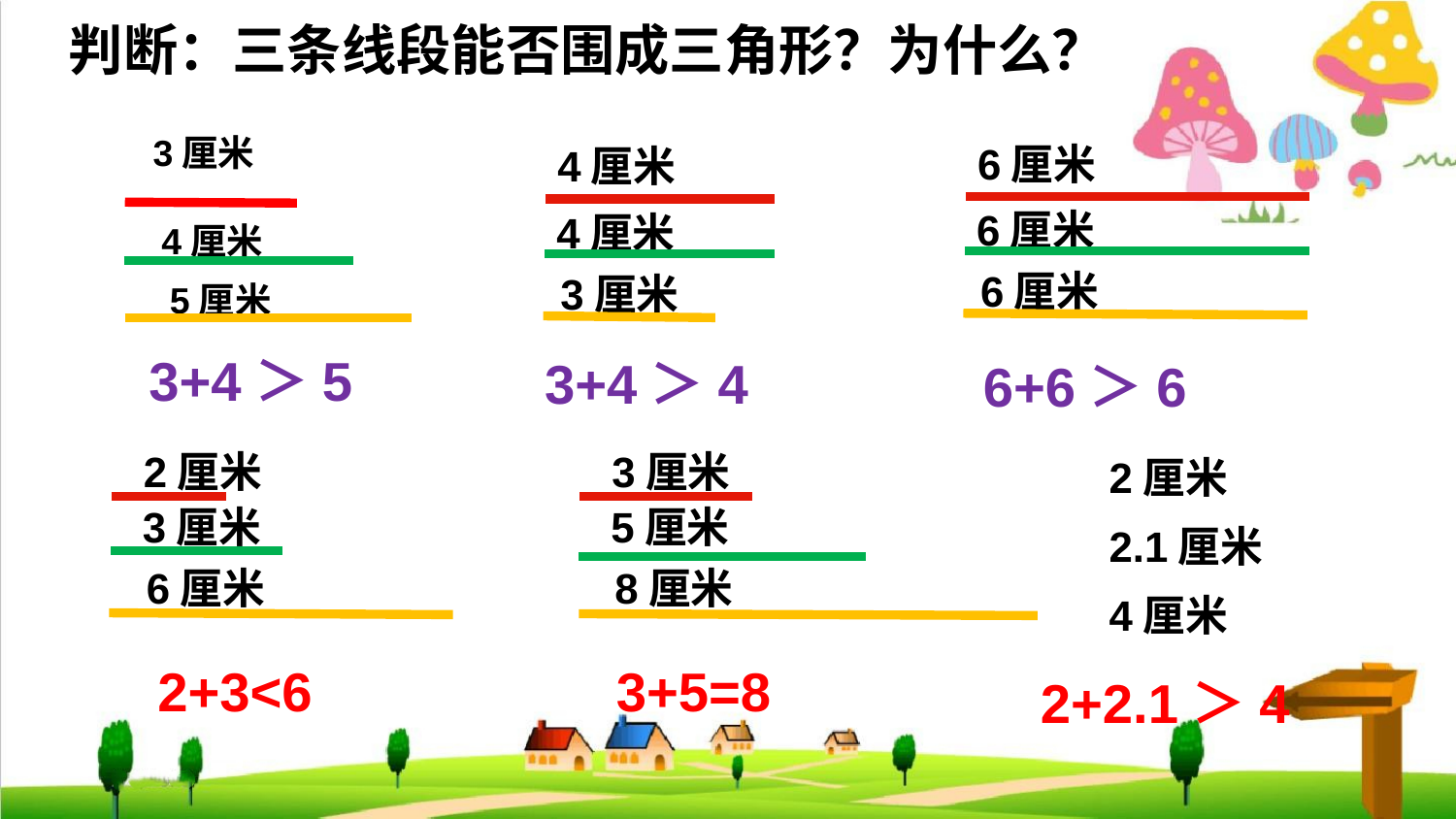

判断：三条线段能否围成三角形？为什么？
3厘米
6厘米
4厘米
6厘米
4厘米
4厘米
6厘米
3厘米
5厘米
3+4＞5
3+4＞4
6+6＞6
2厘米
3厘米
2厘米
3厘米
5厘米
2.1厘米
6厘米
8厘米
4厘米
2+3<6
3+5=8
2+2.1＞4